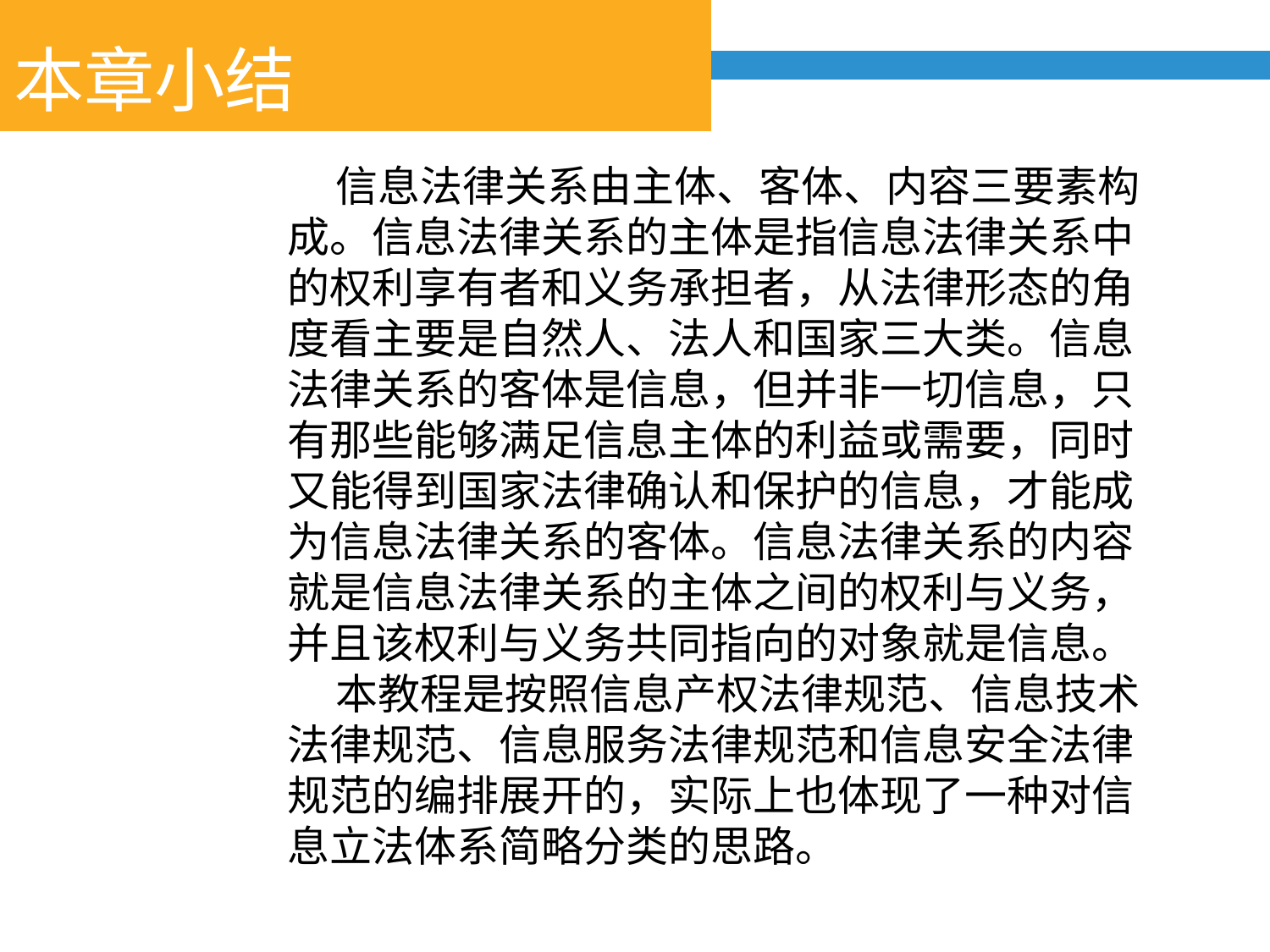

本章小结
    信息法律关系由主体、客体、内容三要素构成。信息法律关系的主体是指信息法律关系中的权利享有者和义务承担者，从法律形态的角度看主要是自然人、法人和国家三大类。信息法律关系的客体是信息，但并非一切信息，只有那些能够满足信息主体的利益或需要，同时又能得到国家法律确认和保护的信息，才能成为信息法律关系的客体。信息法律关系的内容就是信息法律关系的主体之间的权利与义务，并且该权利与义务共同指向的对象就是信息。
    本教程是按照信息产权法律规范、信息技术法律规范、信息服务法律规范和信息安全法律规范的编排展开的，实际上也体现了一种对信息立法体系简略分类的思路。